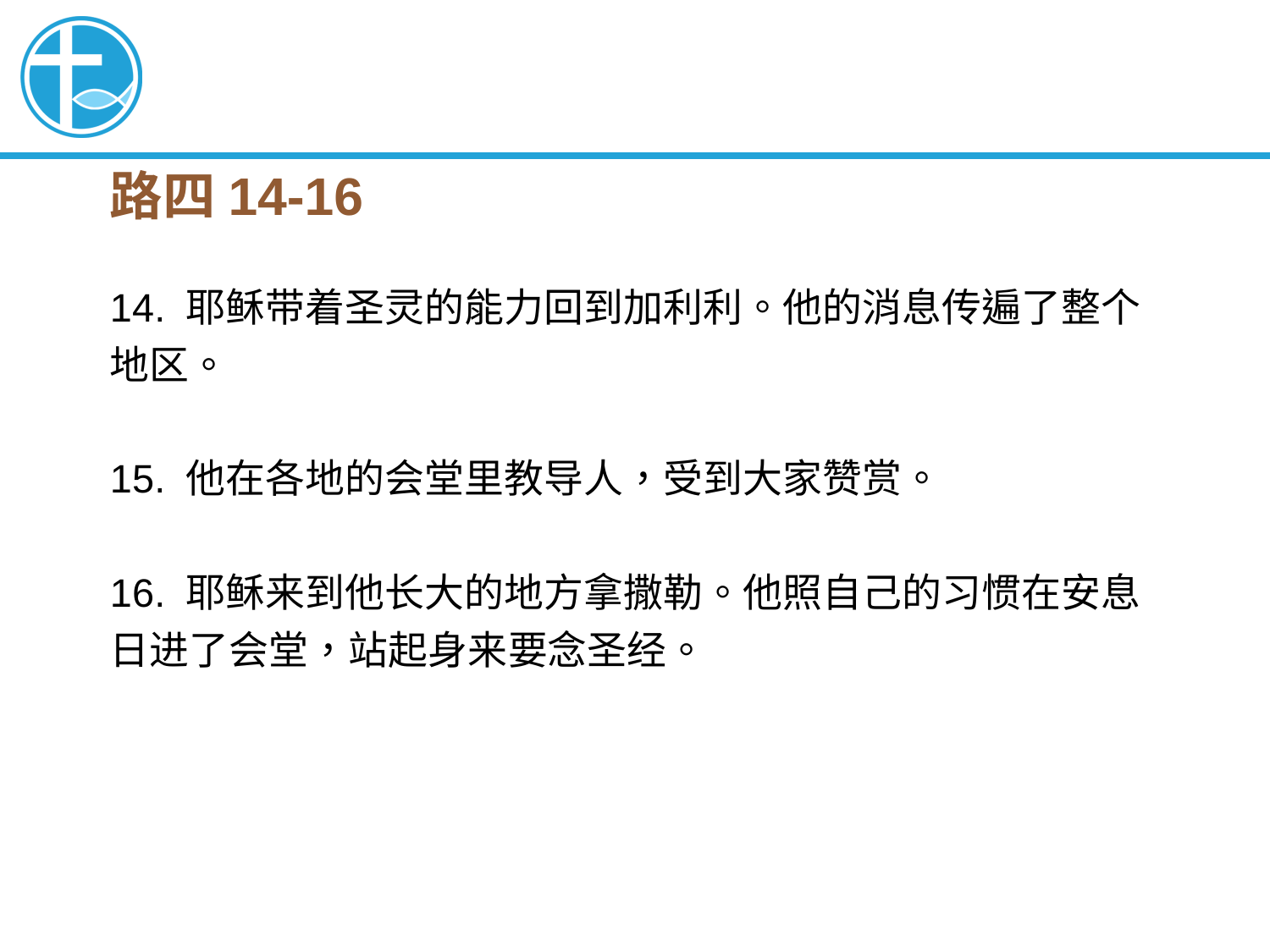

路四14-16
14. 耶稣带着圣灵的能力回到加利利。他的消息传遍了整个地区。

15. 他在各地的会堂里教导人，受到大家赞赏。

16. 耶稣来到他长大的地方拿撒勒。他照自己的习惯在安息日进了会堂，站起身来要念圣经。